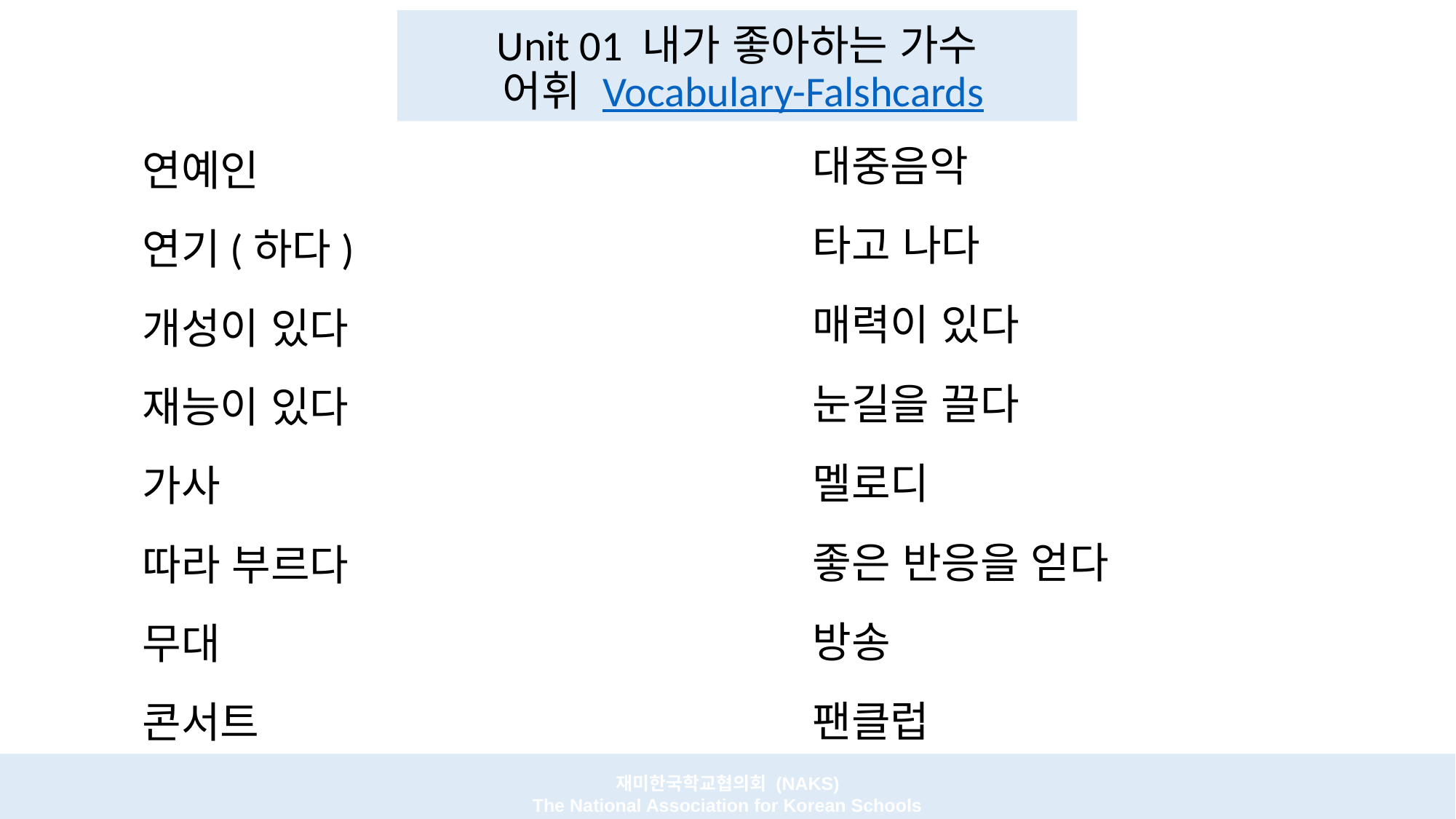

# Unit 01 내가 좋아하는 가수 어휘 Vocabulary-Falshcards
대중음악
연예인
타고 나다
연기(하다)

매력이 있다
개성이 있다
눈길을 끌다
재능이 있다
멜로디
가사
좋은 반응을 얻다
따라 부르다
방송
무대
팬클럽
콘서트
재미한국학교협의회 (NAKS)
The National Association for Korean Schools